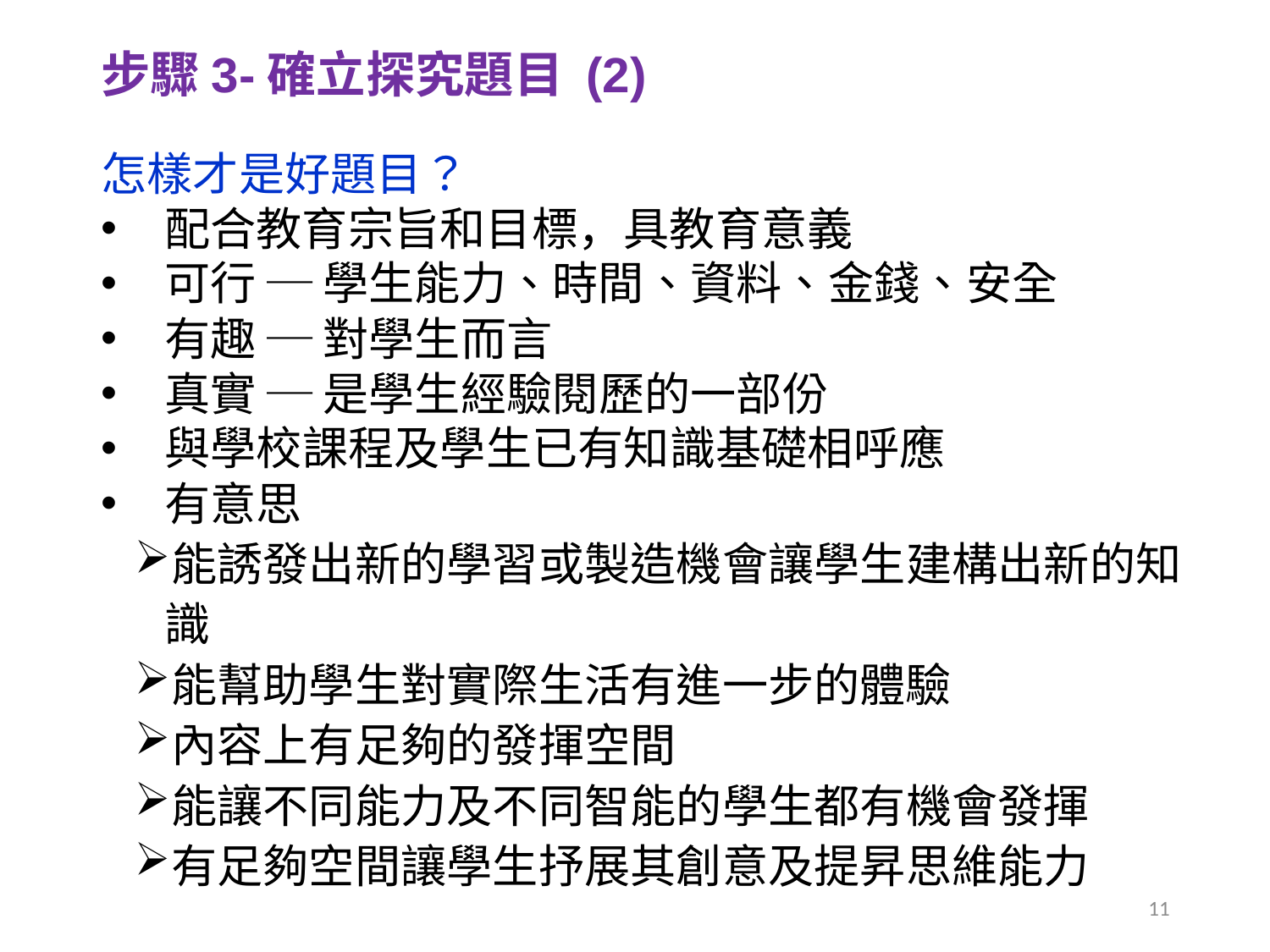

步驟3-確立探究題目 (2)

怎樣才是好題目？
配合教育宗旨和目標，具教育意義
可行 ─ 學生能力、時間、資料、金錢、安全
有趣 ─ 對學生而言
真實 ─ 是學生經驗閱歷的一部份
與學校課程及學生已有知識基礎相呼應
有意思
能誘發出新的學習或製造機會讓學生建構出新的知識
能幫助學生對實際生活有進一步的體驗
內容上有足夠的發揮空間
能讓不同能力及不同智能的學生都有機會發揮
有足夠空間讓學生抒展其創意及提昇思維能力
11